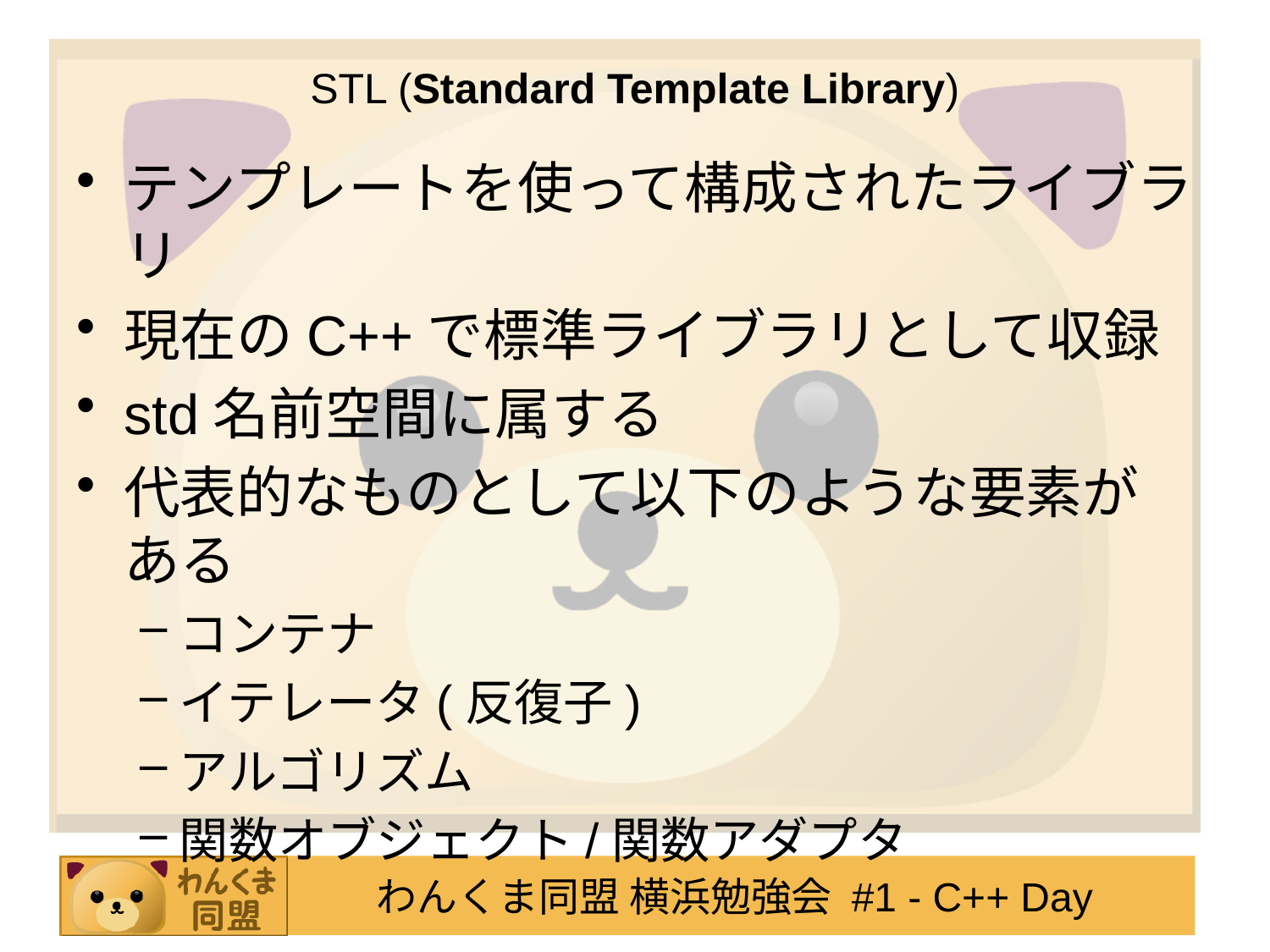

# STL (Standard Template Library)
テンプレートを使って構成されたライブラリ
現在のC++で標準ライブラリとして収録
std名前空間に属する
代表的なものとして以下のような要素がある
コンテナ
イテレータ(反復子)
アルゴリズム
関数オブジェクト/関数アダプタ